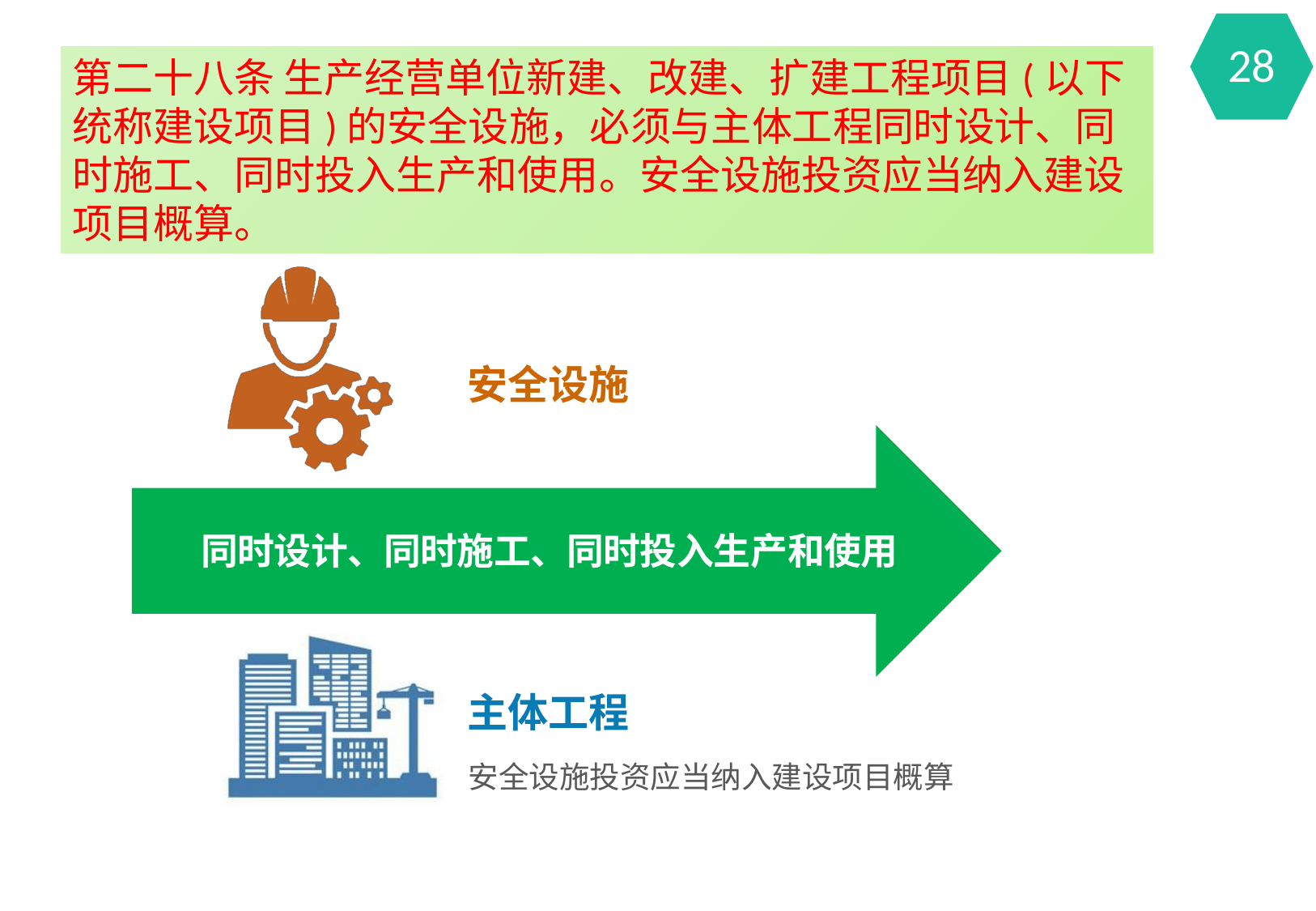

28
第二十八条 生产经营单位新建、改建、扩建工程项目(以下统称建设项目)的安全设施，必须与主体工程同时设计、同时施工、同时投入生产和使用。安全设施投资应当纳入建设项目概算。

安全设施

同时设计、同时施工、同时投入生产和使用

主体工程
安全设施投资应当纳入建设项目概算